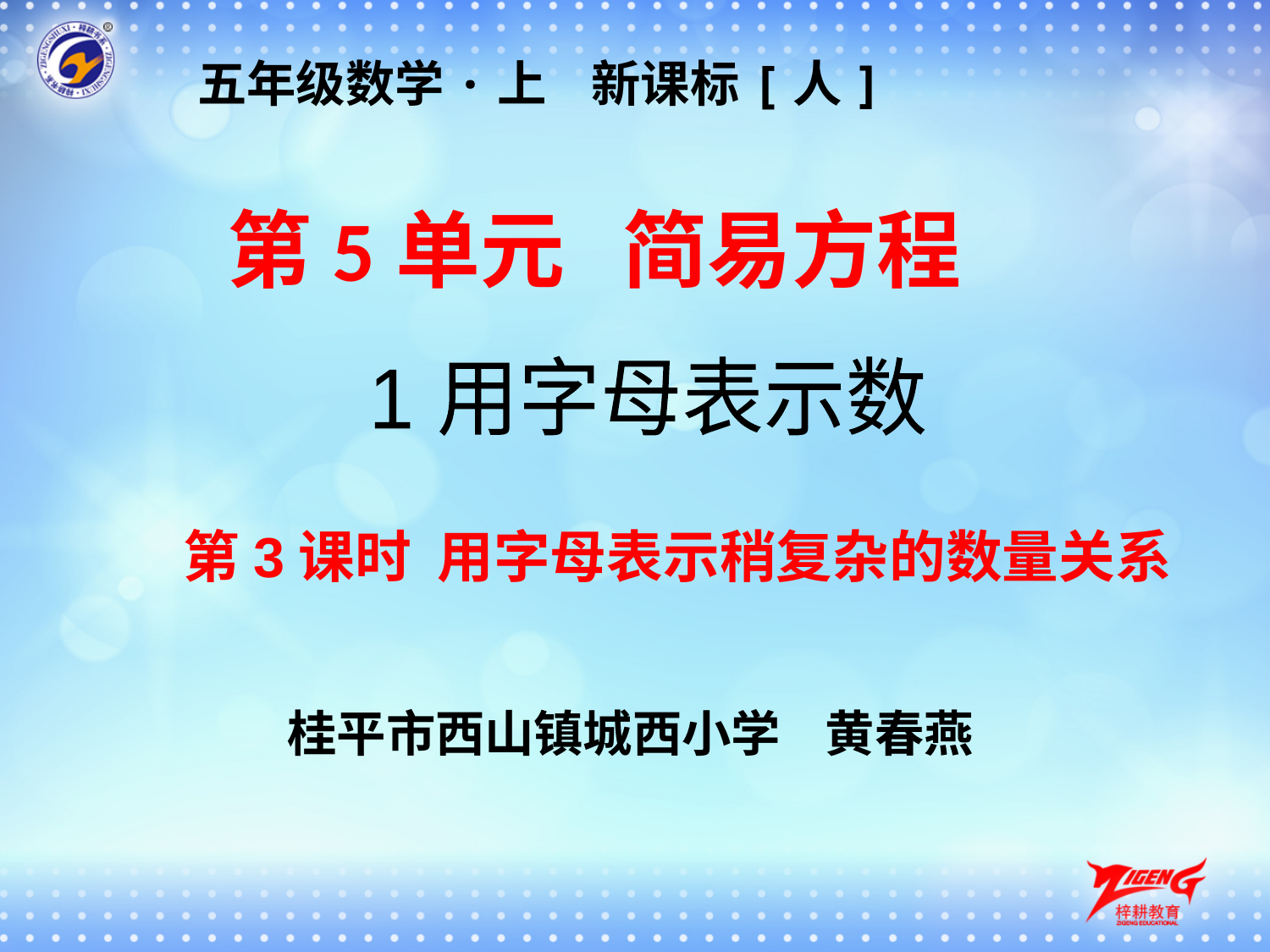

五年级数学·上    新课标[人]
第5单元   简易方程
1 用字母表示数
 第3课时  用字母表示稍复杂的数量关系
桂平市西山镇城西小学    黄春燕